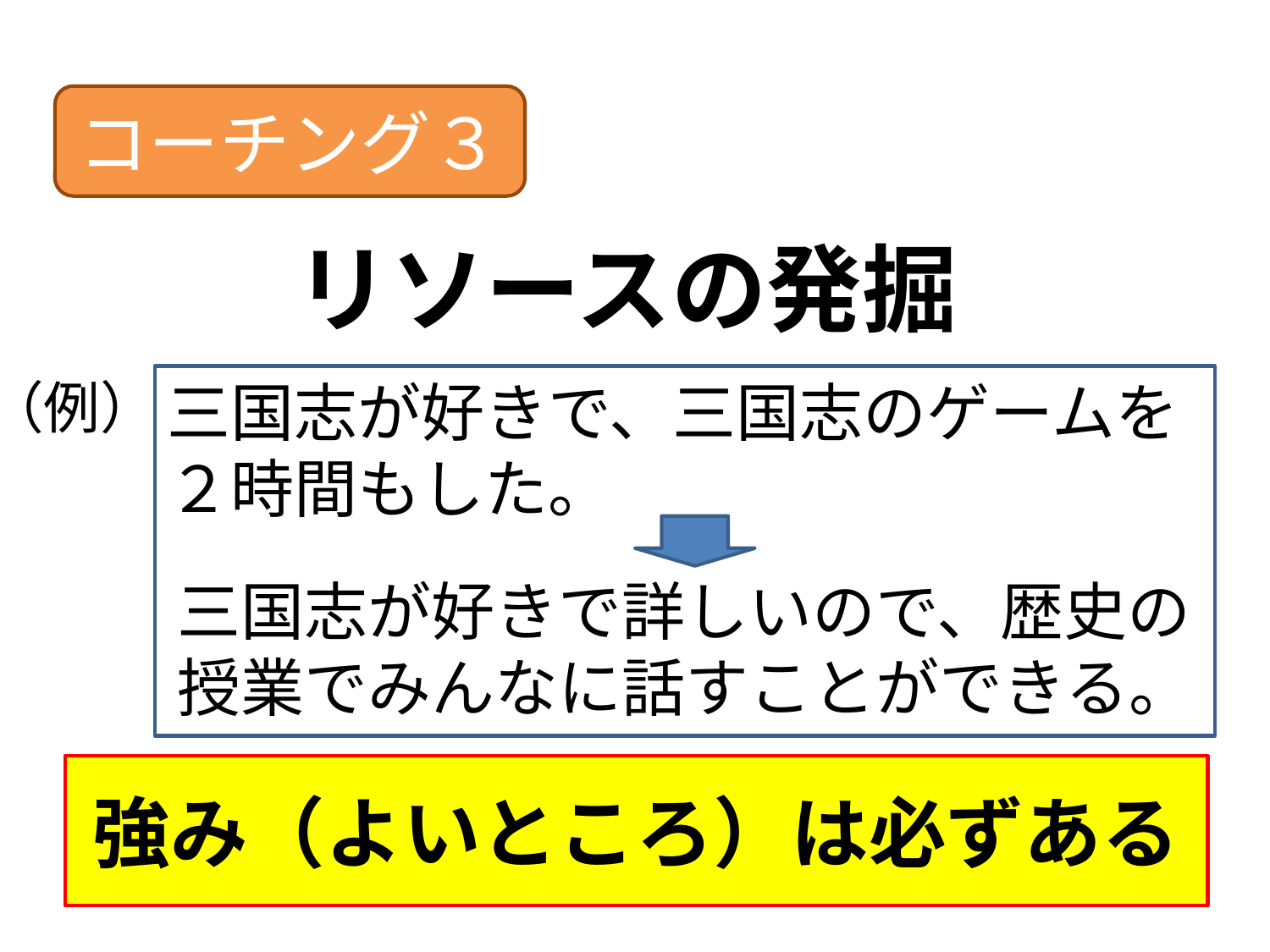

コーチング３
リソースの発掘
（例）
三国志が好きで、三国志のゲームを２時間もした。

三国志が好きで詳しいので、歴史の授業でみんなに話すことができる。
強み（よいところ）は必ずある